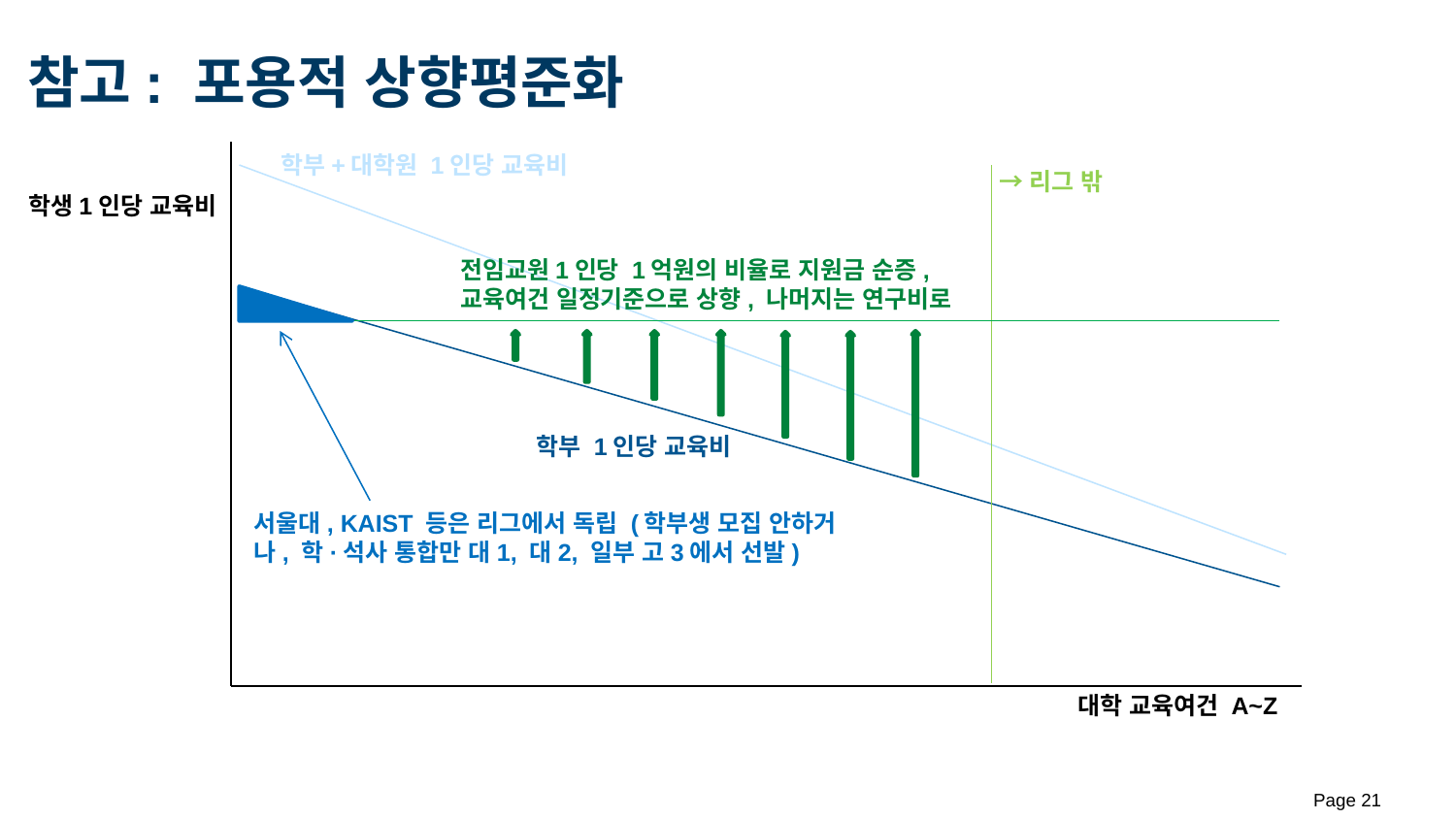

참고: 포용적 상향평준화
학부+대학원 1인당 교육비
→리그 밖
학생1인당 교육비
전임교원1인당 1억원의 비율로 지원금 순증, 교육여건 일정기준으로 상향, 나머지는 연구비로

학부 1인당 교육비
서울대, KAIST 등은 리그에서 독립 (학부생 모집 안하거나, 학·석사 통합만 대1, 대2, 일부 고3에서 선발)
대학 교육여건 A~Z
Page 21